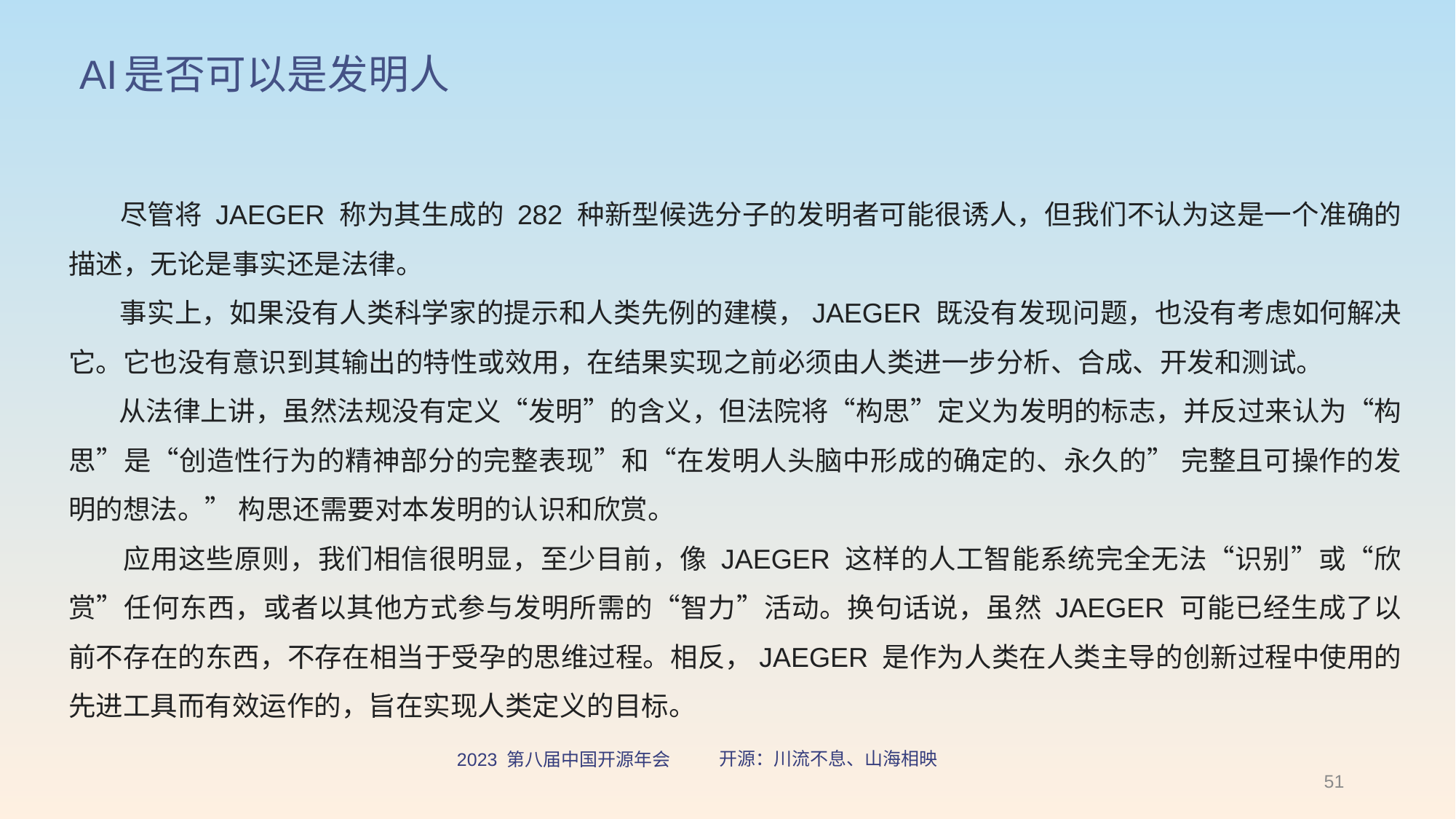

# AI是否可以是发明人
       尽管将 JAEGER 称为其生成的 282 种新型候选分子的发明者可能很诱人，但我们不认为这是一个准确的描述，无论是事实还是法律。
       事实上，如果没有人类科学家的提示和人类先例的建模，JAEGER 既没有发现问题，也没有考虑如何解决它。它也没有意识到其输出的特性或效用，在结果实现之前必须由人类进一步分析、合成、开发和测试。
       从法律上讲，虽然法规没有定义“发明”的含义，但法院将“构思”定义为发明的标志，并反过来认为“构思”是“创造性行为的精神部分的完整表现”和“在发明人头脑中形成的确定的、永久的” 完整且可操作的发明的想法。” 构思还需要对本发明的认识和欣赏。
       应用这些原则，我们相信很明显，至少目前，像 JAEGER 这样的人工智能系统完全无法“识别”或“欣赏”任何东西，或者以其他方式参与发明所需的“智力”活动。换句话说，虽然 JAEGER 可能已经生成了以前不存在的东西，不存在相当于受孕的思维过程。相反，JAEGER 是作为人类在人类主导的创新过程中使用的先进工具而有效运作的，旨在实现人类定义的目标。

51